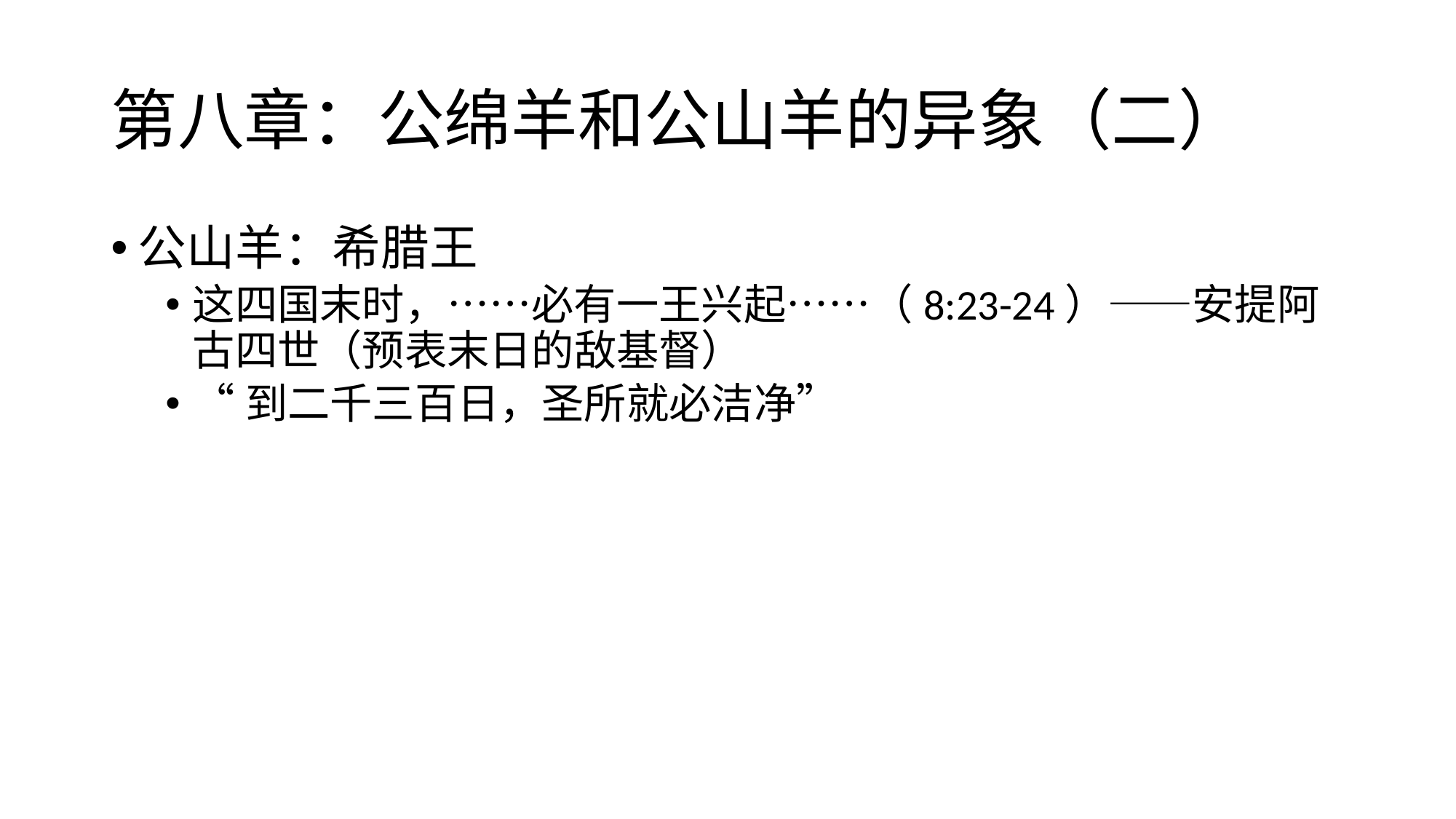

# 第八章：公绵羊和公山羊的异象（二）
公山羊：希腊王
这四国末时，……必有一王兴起……（8:23-24）——安提阿古四世（预表末日的敌基督）
“到二千三百日，圣所就必洁净”